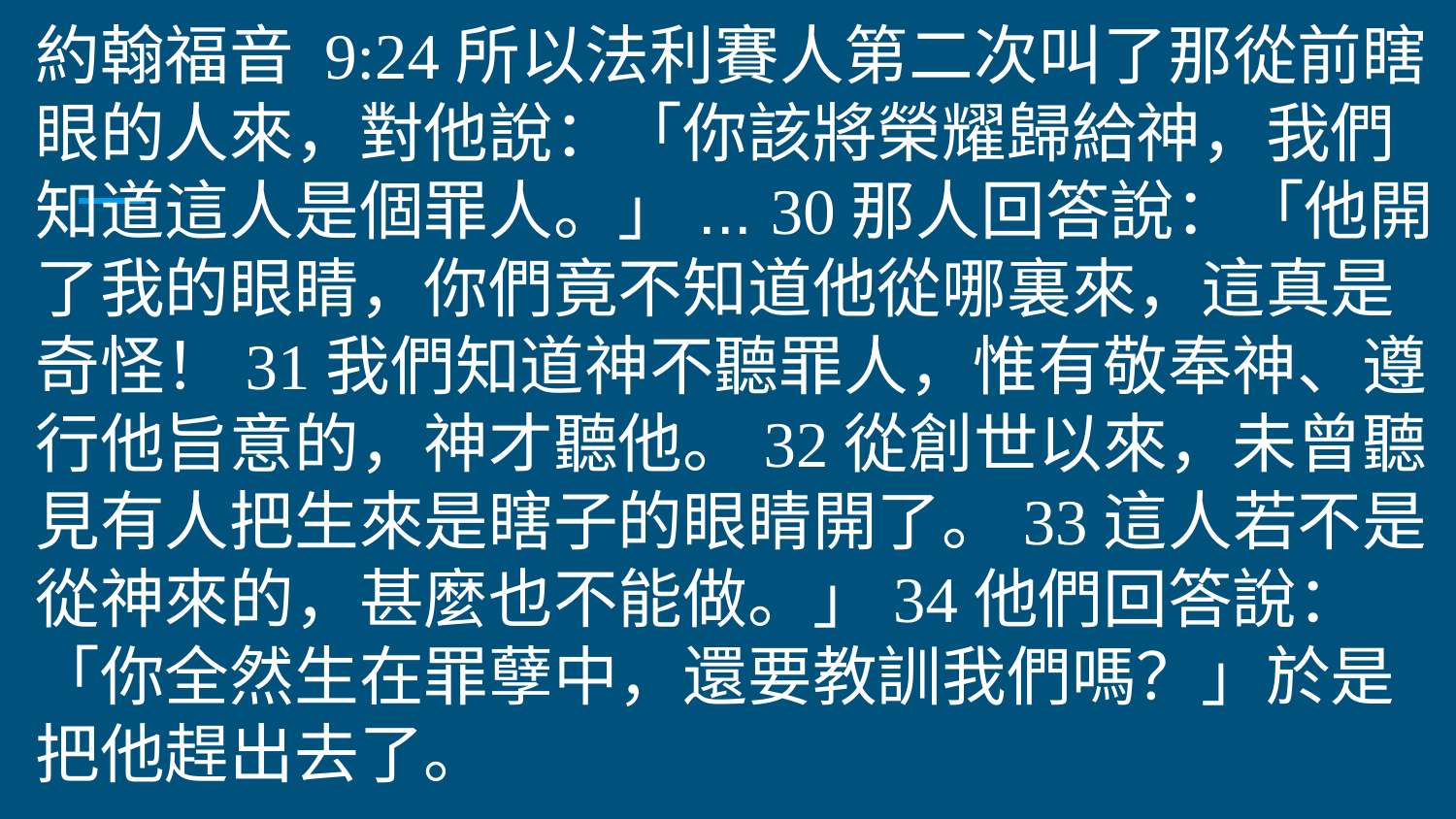

約翰福音 9:24所以法利賽人第二次叫了那從前瞎眼的人來，對他說：「你該將榮耀歸給神，我們知道這人是個罪人。」... 30那人回答說：「他開了我的眼睛，你們竟不知道他從哪裏來，這真是奇怪！31我們知道神不聽罪人，惟有敬奉神、遵行他旨意的，神才聽他。32從創世以來，未曾聽見有人把生來是瞎子的眼睛開了。33這人若不是從神來的，甚麼也不能做。」34他們回答說：「你全然生在罪孽中，還要教訓我們嗎？」於是把他趕出去了。